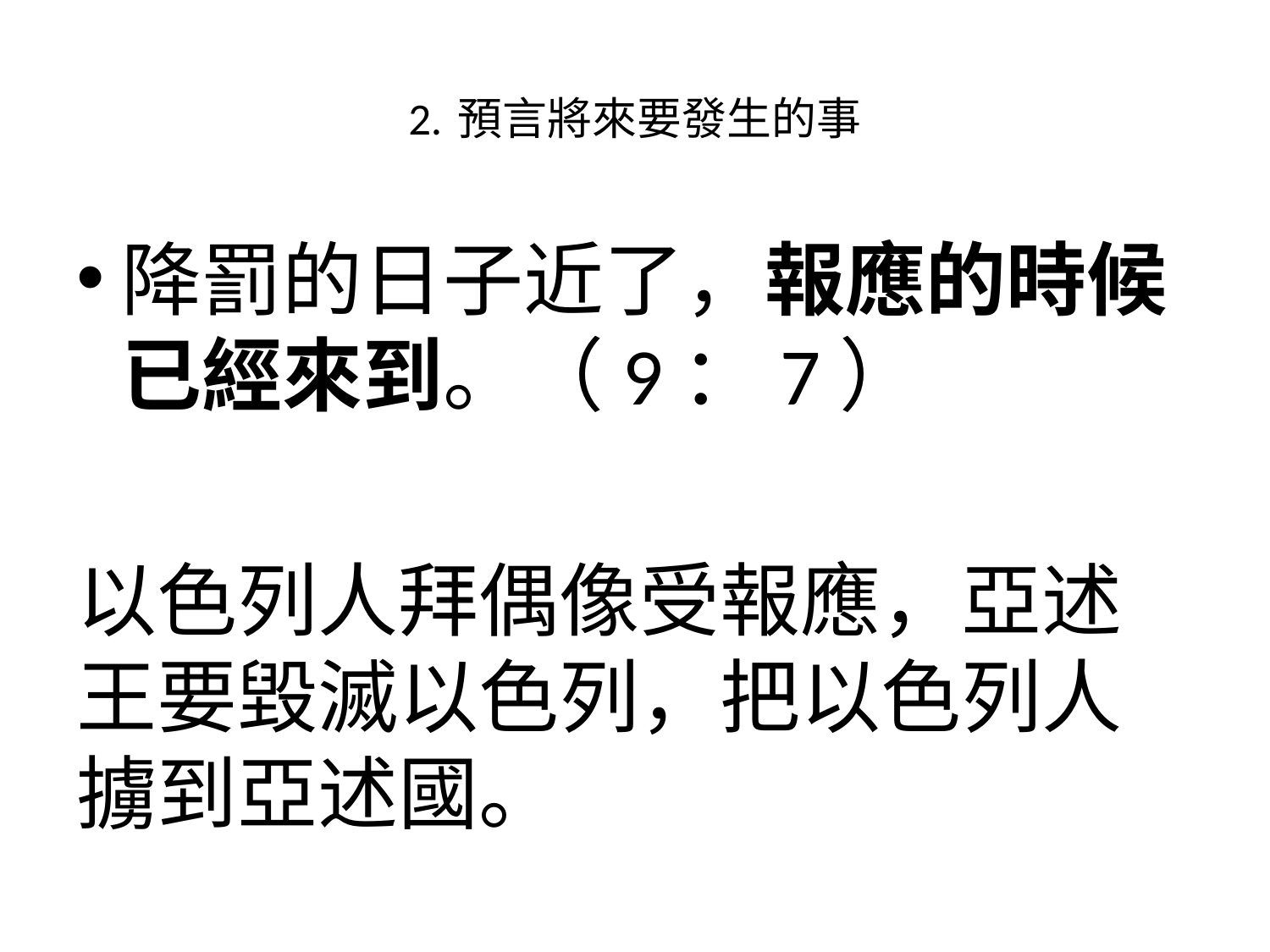

# 2. 預言將來要發生的事
降罰的日子近了，報應的時候已經來到。（9：7）

以色列人拜偶像受報應，亞述王要毀滅以色列，把以色列人擄到亞述國。